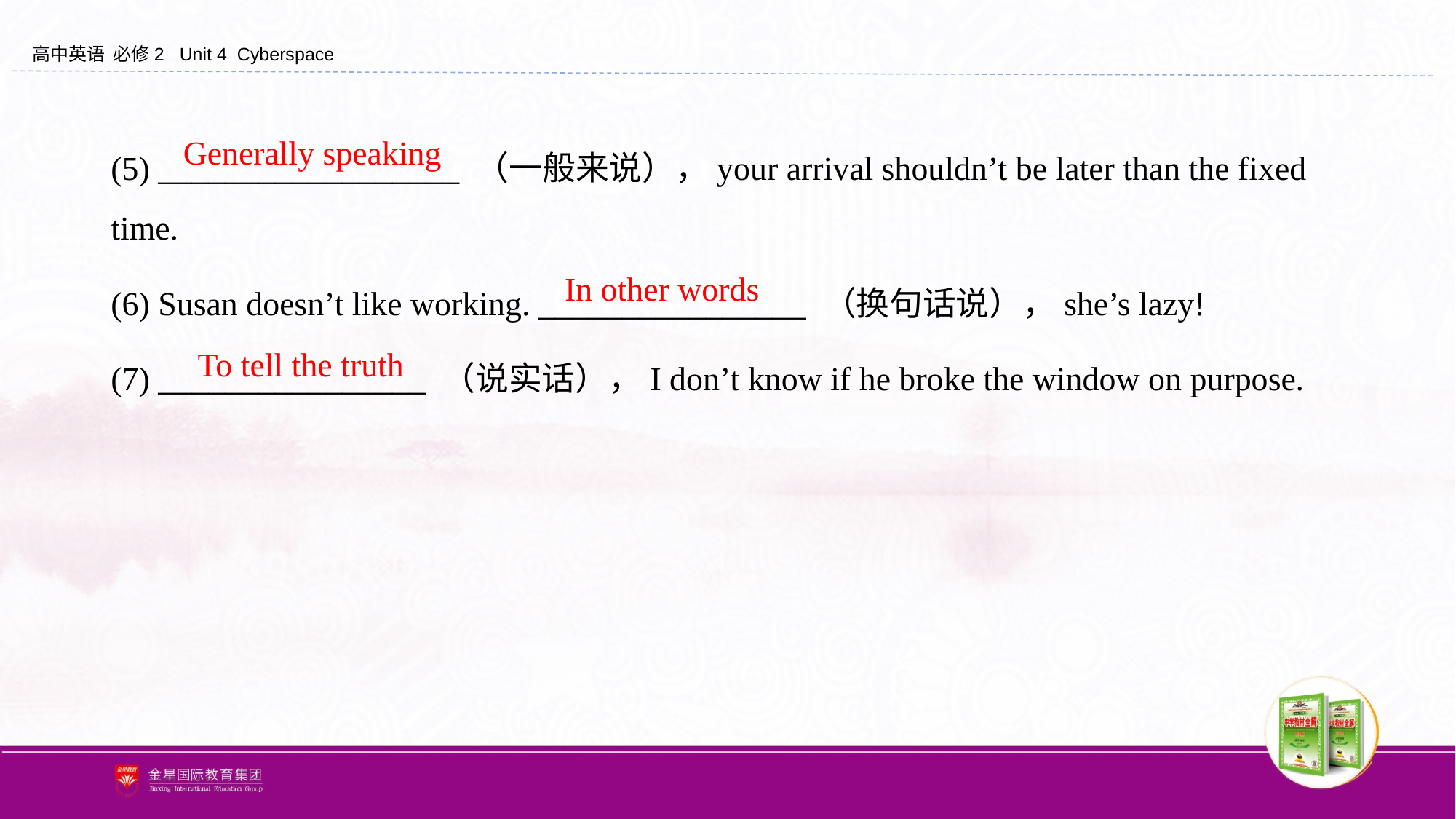

(5) __________________ （一般来说），your arrival shouldn’t be later than the fixed time.
(6) Susan doesn’t like working. ________________ （换句话说），she’s lazy!
(7) ________________ （说实话），I don’t know if he broke the window on purpose.
Generally speaking
In other words
To tell the truth